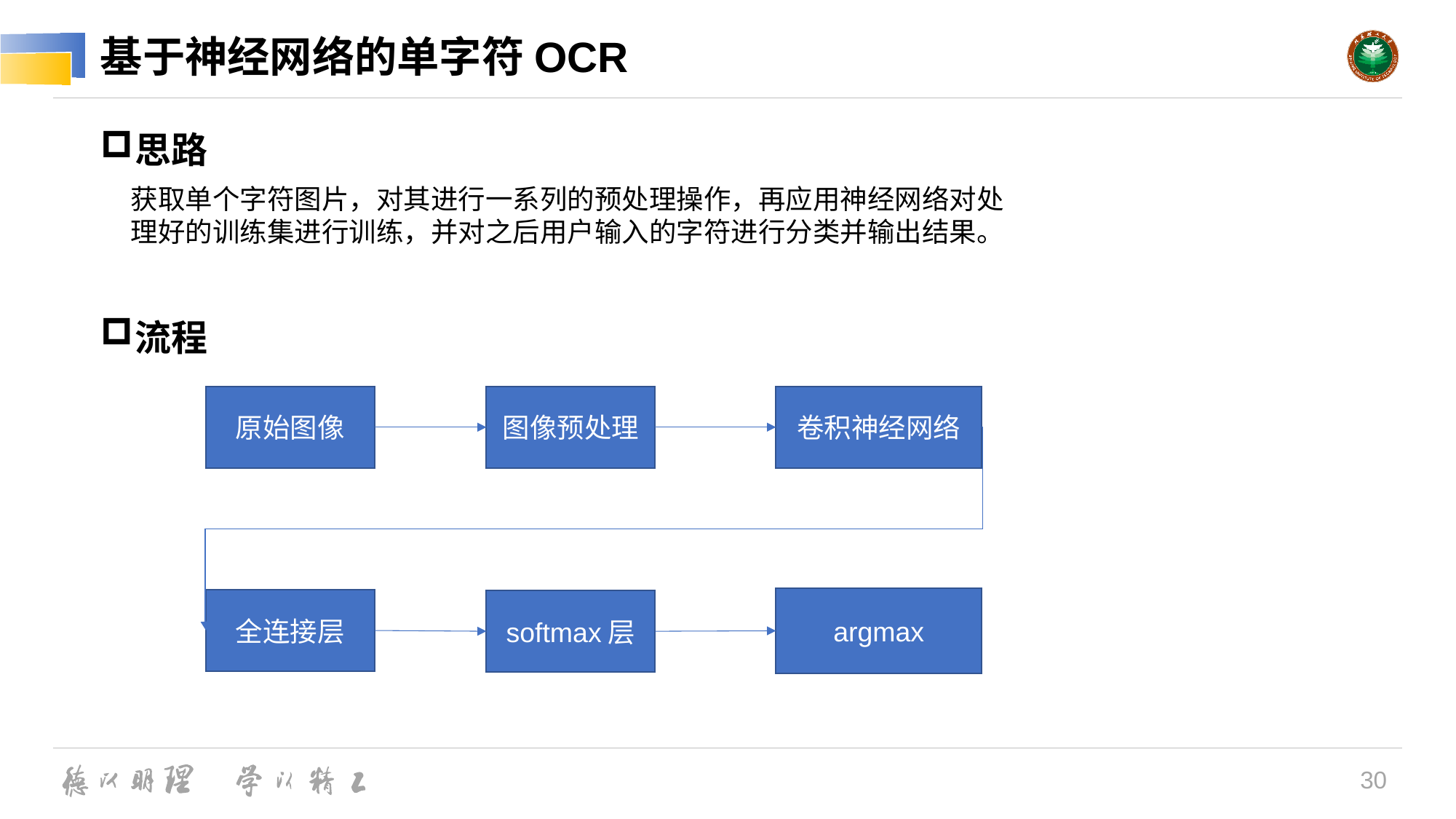

# 基于神经网络的单字符OCR
思路
获取单个字符图片，对其进行一系列的预处理操作，再应用神经网络对处理好的训练集进行训练，并对之后用户输入的字符进行分类并输出结果。
流程
原始图像
图像预处理
卷积神经网络
argmax
全连接层
softmax层